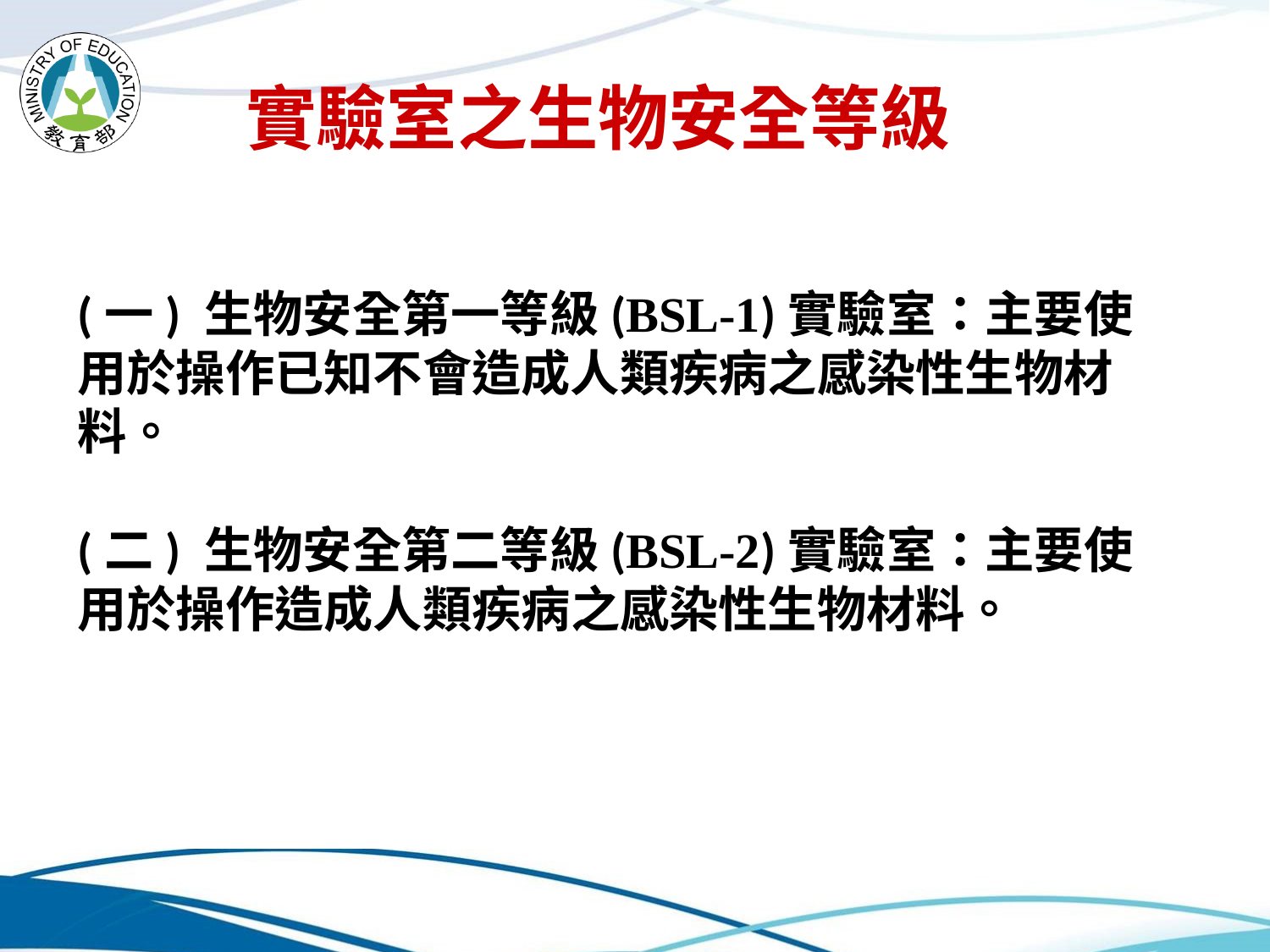

實驗室之生物安全等級
(一) 生物安全第一等級(BSL-1)實驗室：主要使用於操作已知不會造成人類疾病之感染性生物材料。

(二) 生物安全第二等級(BSL-2)實驗室：主要使用於操作造成人類疾病之感染性生物材料。

37